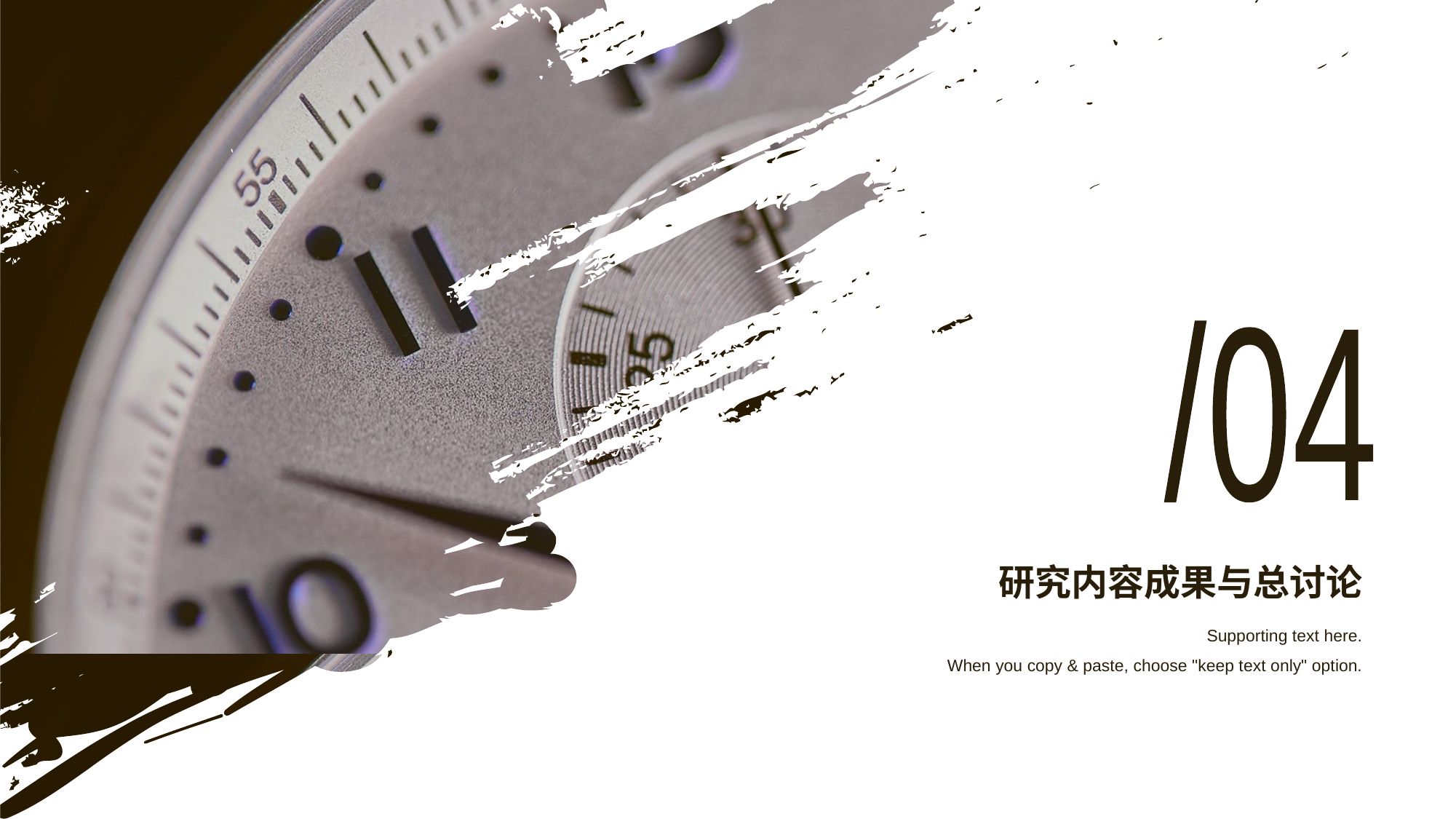

/04
# 研究内容成果与总讨论
Supporting text here.
When you copy & paste, choose "keep text only" option.